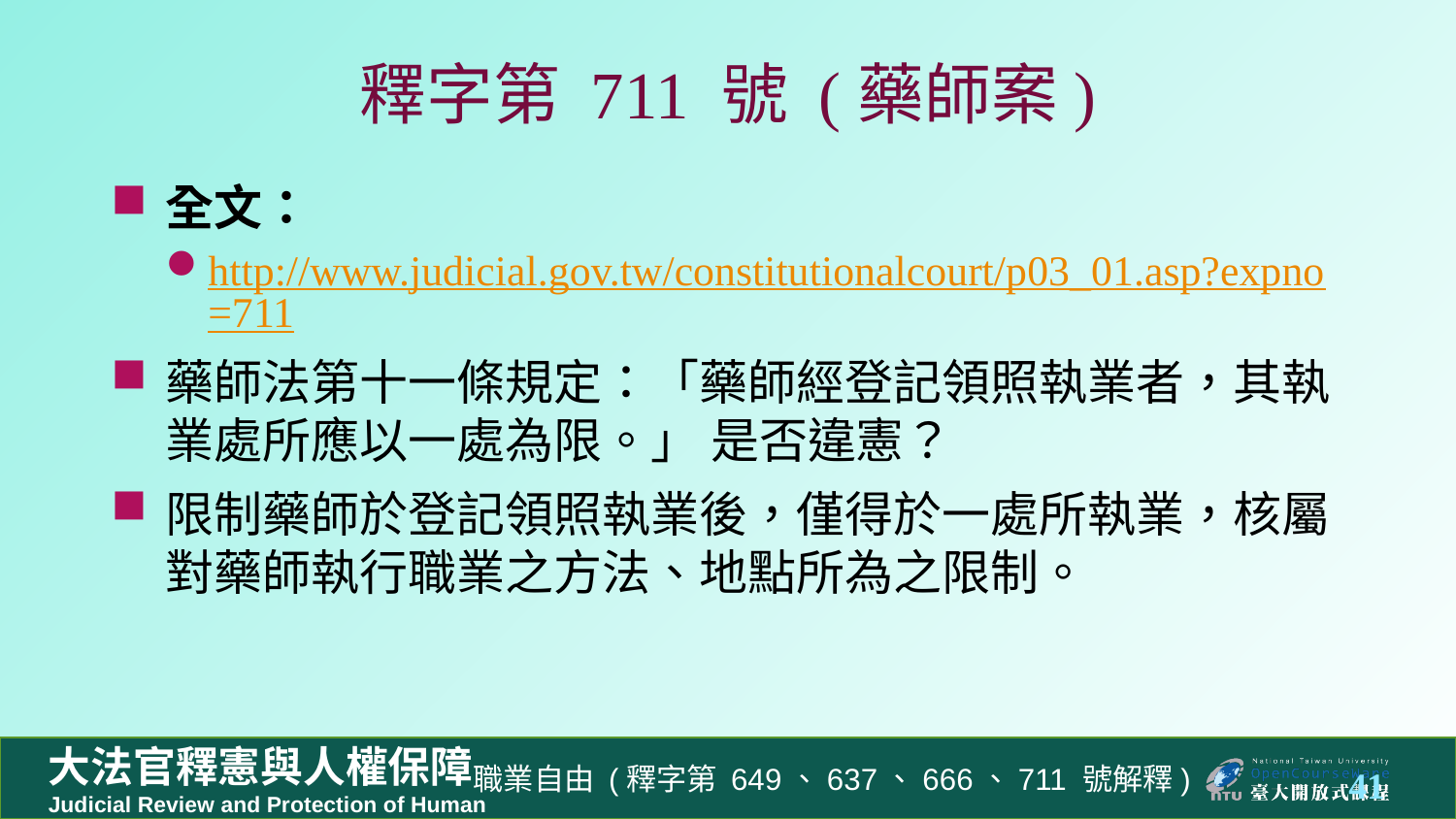

# 釋字第 711 號 (藥師案)
全文：
http://www.judicial.gov.tw/constitutionalcourt/p03_01.asp?expno=711
藥師法第十一條規定：「藥師經登記領照執業者，其執業處所應以一處為限。」 是否違憲？
限制藥師於登記領照執業後，僅得於一處所執業，核屬對藥師執行職業之方法、地點所為之限制。